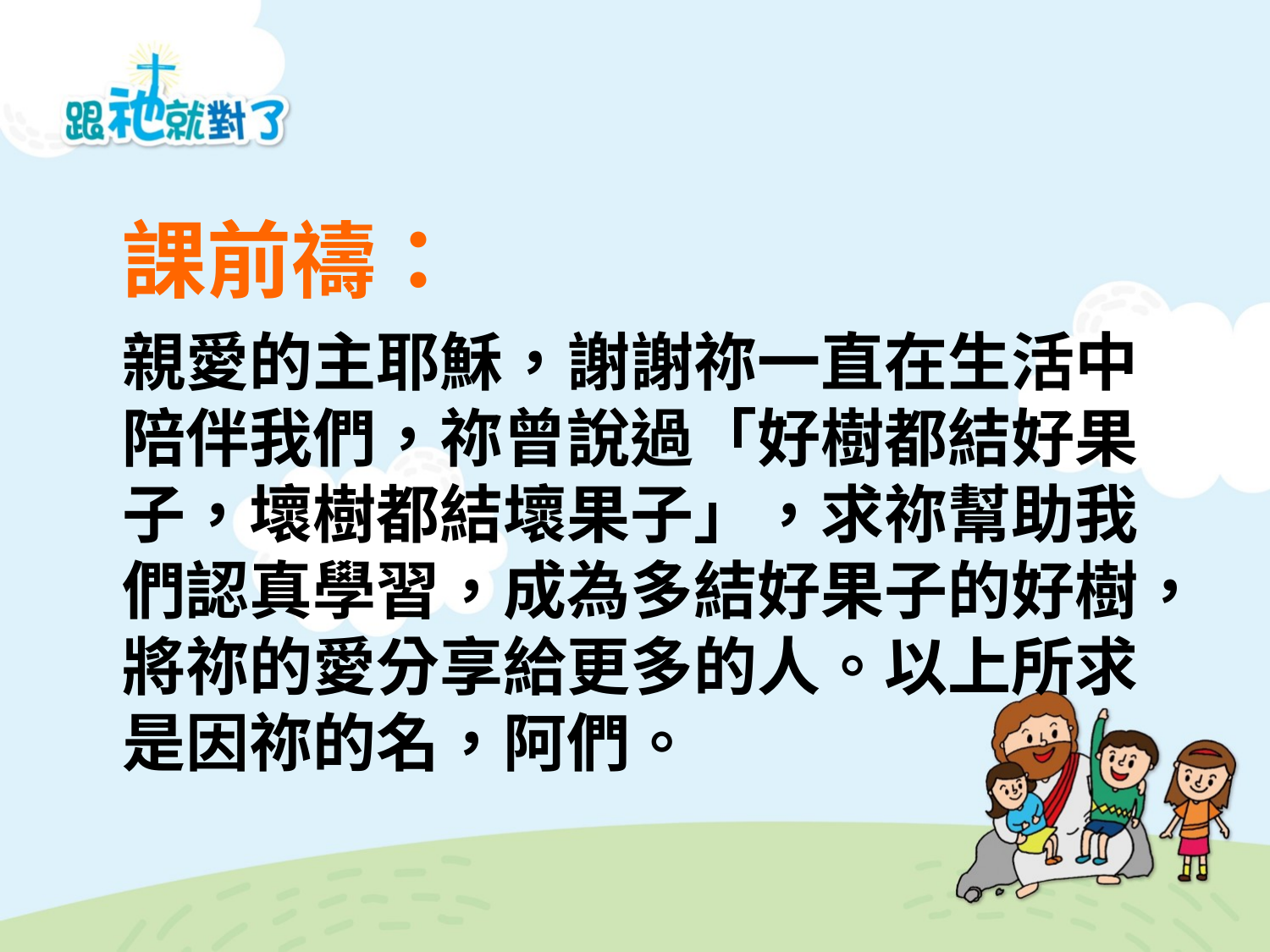

課前禱：
親愛的主耶穌，謝謝祢一直在生活中陪伴我們，祢曾說過「好樹都結好果子，壞樹都結壞果子」，求祢幫助我們認真學習，成為多結好果子的好樹，將祢的愛分享給更多的人。以上所求是因祢的名，阿們。